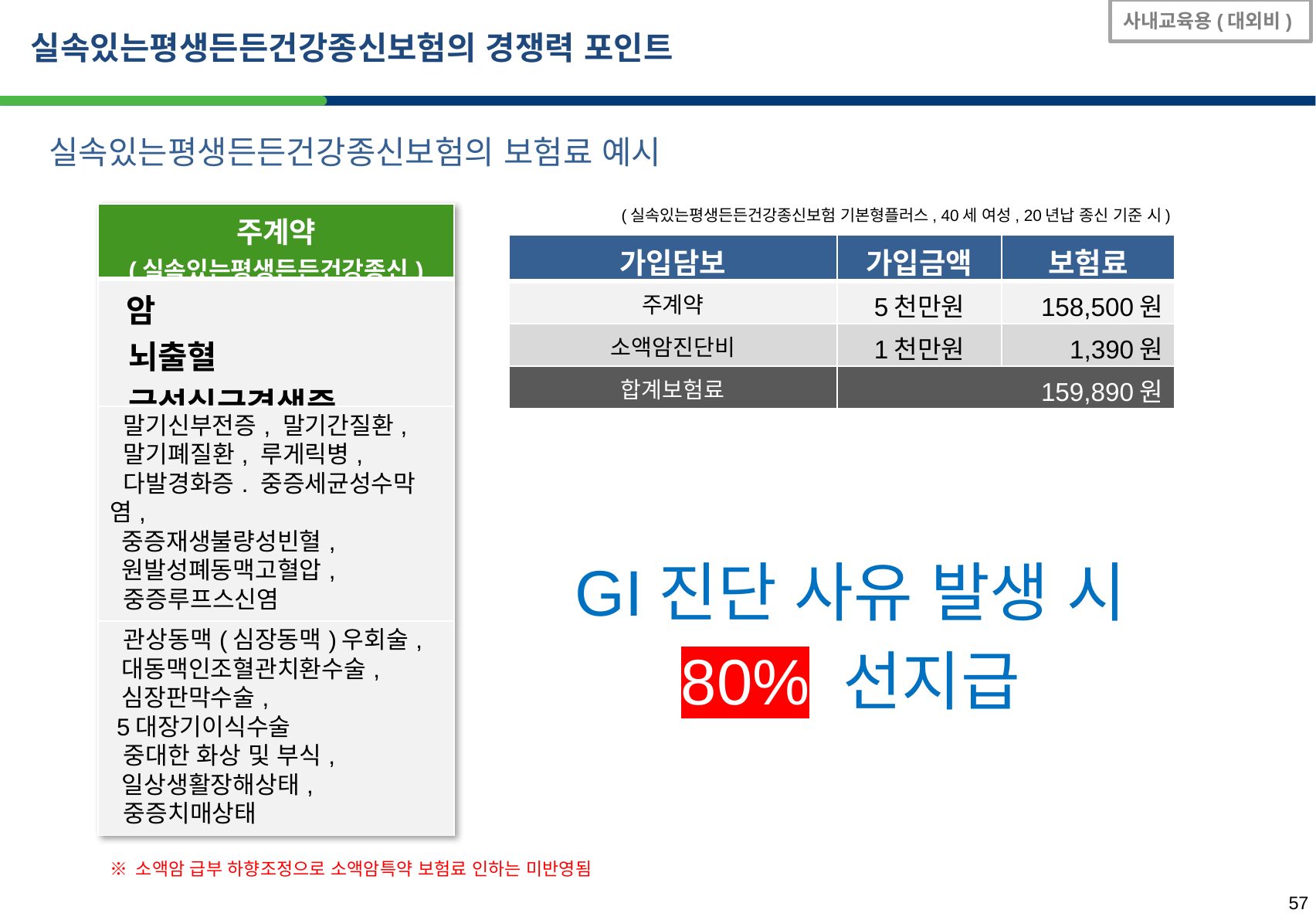

사내교육용(대외비)
실속있는평생든든건강종신보험의 경쟁력 포인트
실속있는평생든든건강종신보험의 보험료 예시
(실속있는평생든든건강종신보험 기본형플러스, 40세 여성, 20년납 종신 기준 시)
| 주계약 (실속있는평생든든건강종신) |
| --- |
| 암 뇌출혈 급성심근경색증 |
| 말기신부전증, 말기간질환, 말기폐질환, 루게릭병, 다발경화증. 중증세균성수막염, 중증재생불량성빈혈, 원발성폐동맥고혈압, 중증루프스신염 |
| 관상동맥(심장동맥)우회술, 대동맥인조혈관치환수술, 심장판막수술, 5대장기이식수술 중대한 화상 및 부식, 일상생활장해상태, 중증치매상태 |
| 가입담보 | 가입금액 | 보험료 |
| --- | --- | --- |
| 주계약 | 5천만원 | 158,500원 |
| 소액암진단비 | 1천만원 | 1,390원 |
| 합계보험료 | 159,890원 |  |
GI진단 사유 발생 시 80% 선지급
※ 소액암 급부 하향조정으로 소액암특약 보험료 인하는 미반영됨